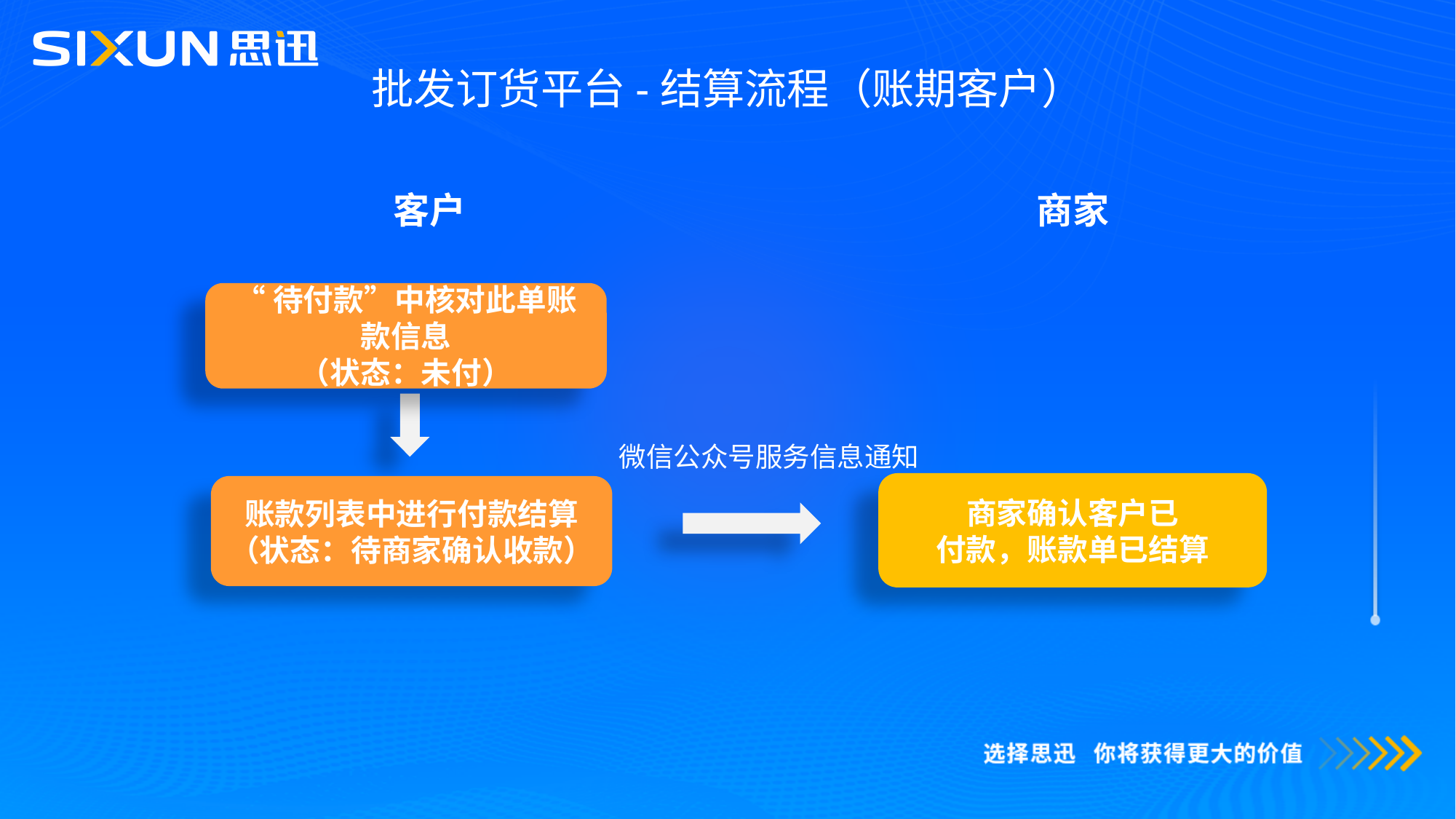

批发订货平台-结算流程（账期客户）
客户
商家
“待付款”中核对此单账款信息
（状态：未付）

微信公众号服务信息通知

商家确认客户已
付款，账款单已结算
账款列表中进行付款结算
（状态：待商家确认收款）